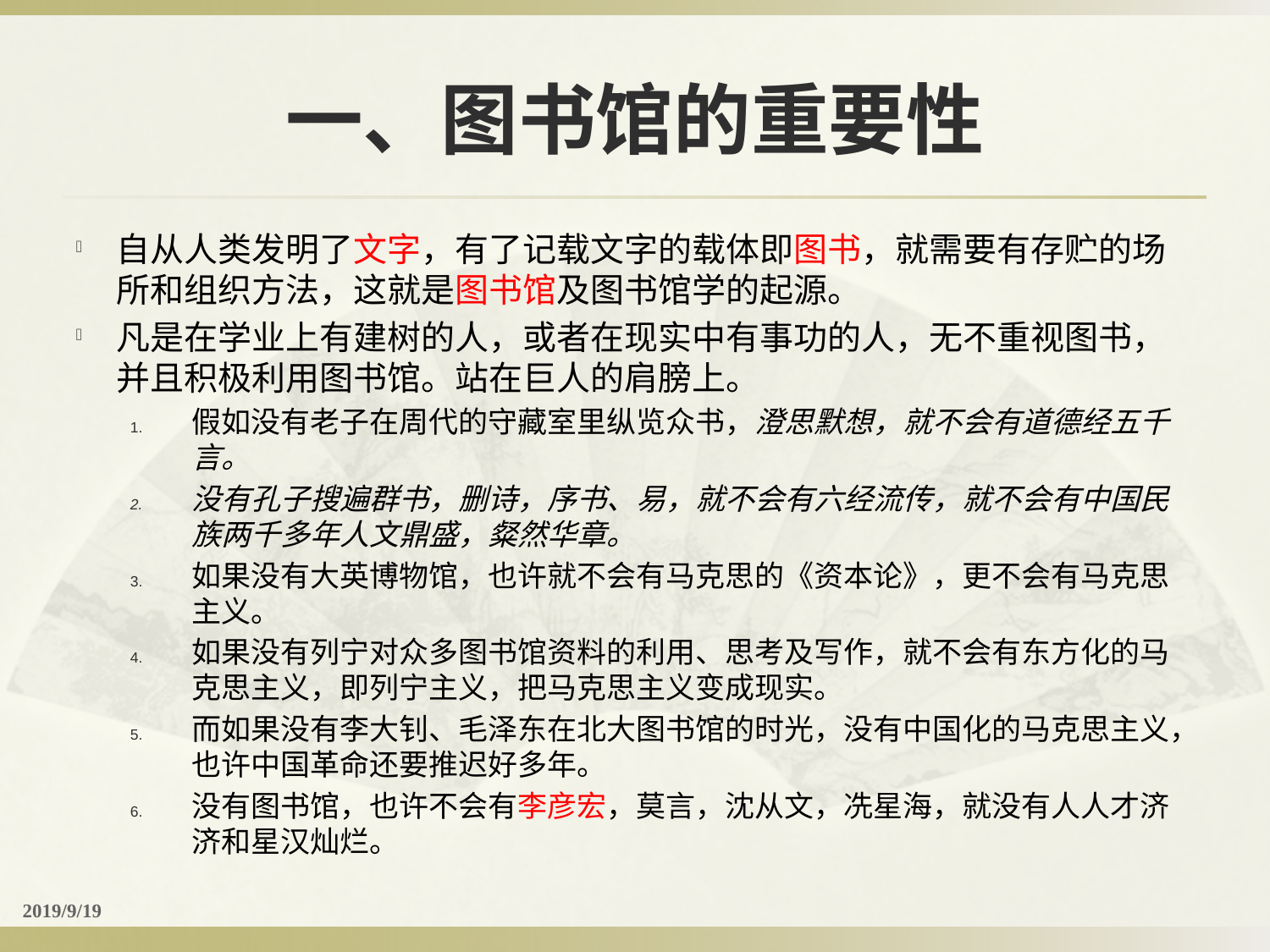

# 一、图书馆的重要性
自从人类发明了文字，有了记载文字的载体即图书，就需要有存贮的场所和组织方法，这就是图书馆及图书馆学的起源。
凡是在学业上有建树的人，或者在现实中有事功的人，无不重视图书，并且积极利用图书馆。站在巨人的肩膀上。
假如没有老子在周代的守藏室里纵览众书，澄思默想，就不会有道德经五千言。
没有孔子搜遍群书，删诗，序书、易，就不会有六经流传，就不会有中国民族两千多年人文鼎盛，粲然华章。
如果没有大英博物馆，也许就不会有马克思的《资本论》，更不会有马克思主义。
如果没有列宁对众多图书馆资料的利用、思考及写作，就不会有东方化的马克思主义，即列宁主义，把马克思主义变成现实。
而如果没有李大钊、毛泽东在北大图书馆的时光，没有中国化的马克思主义，也许中国革命还要推迟好多年。
没有图书馆，也许不会有李彦宏，莫言，沈从文，冼星海，就没有人人才济济和星汉灿烂。

2019/9/19